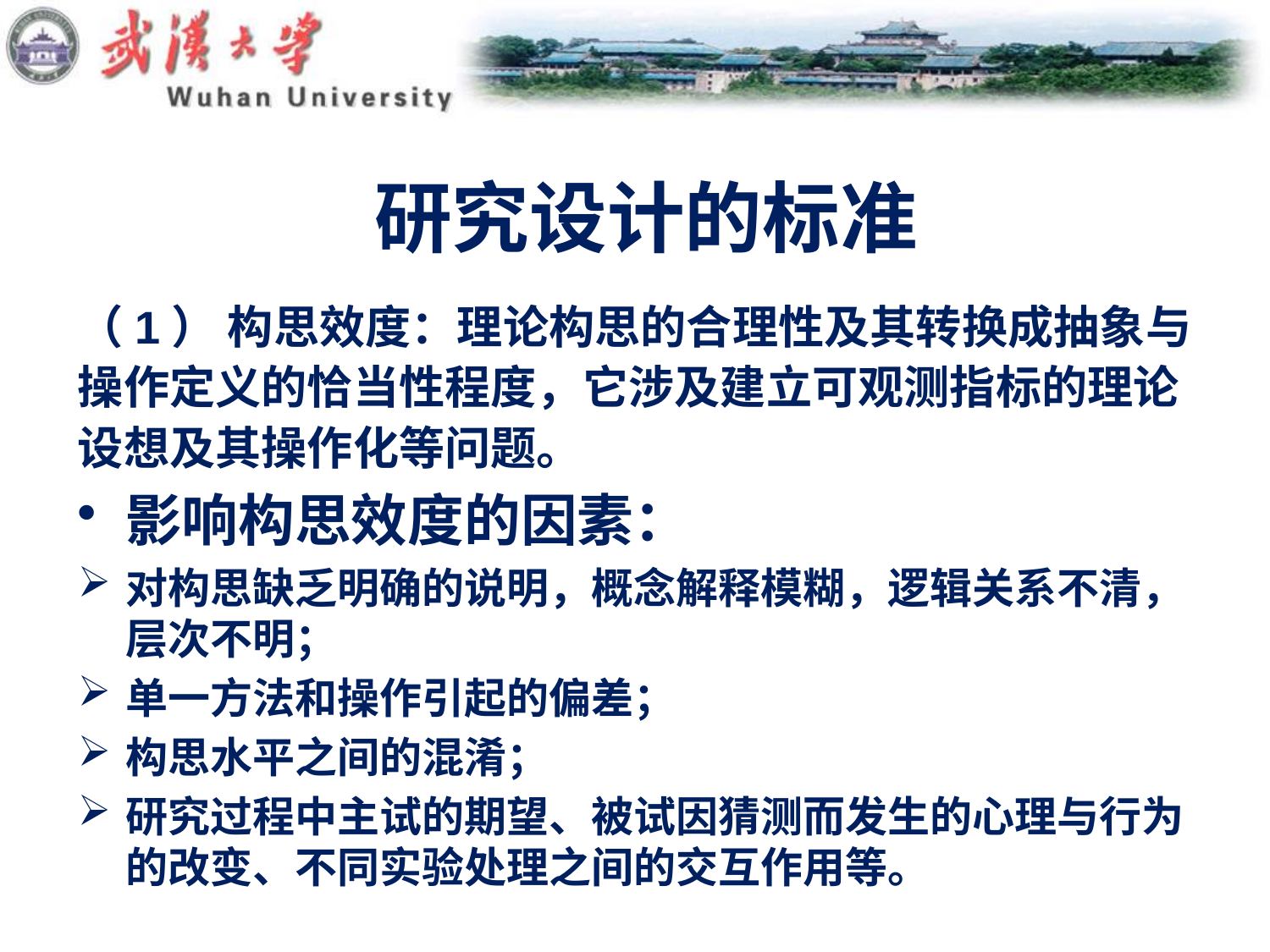

# 研究设计的标准
（1） 构思效度：理论构思的合理性及其转换成抽象与操作定义的恰当性程度，它涉及建立可观测指标的理论设想及其操作化等问题。
影响构思效度的因素：
对构思缺乏明确的说明，概念解释模糊，逻辑关系不清，层次不明；
单一方法和操作引起的偏差；
构思水平之间的混淆；
研究过程中主试的期望、被试因猜测而发生的心理与行为的改变、不同实验处理之间的交互作用等。